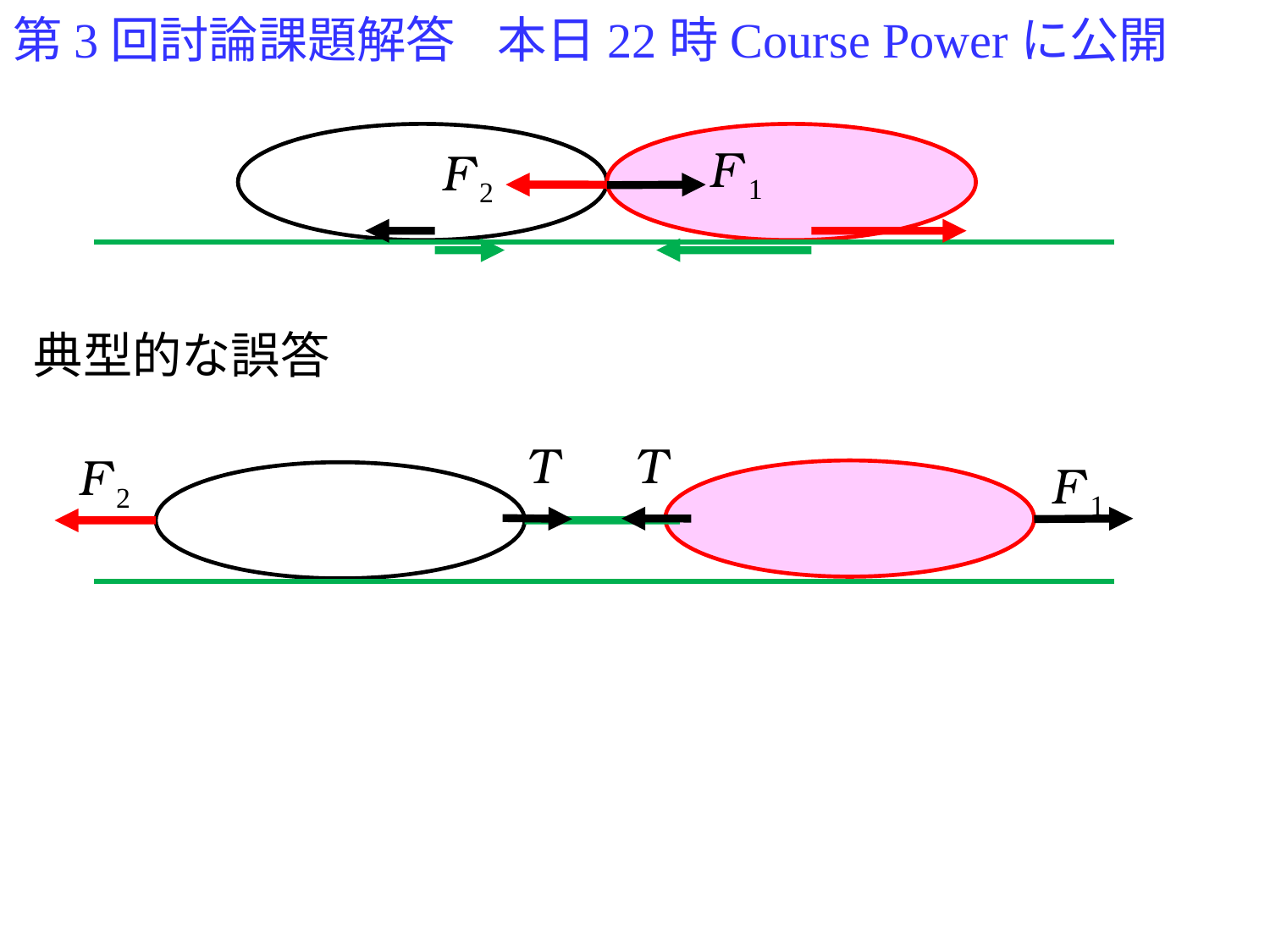

# 第3回討論課題解答
本日22時Course Powerに公開

F 1

F 2

典型的な誤答
T
T
F 2

F 1